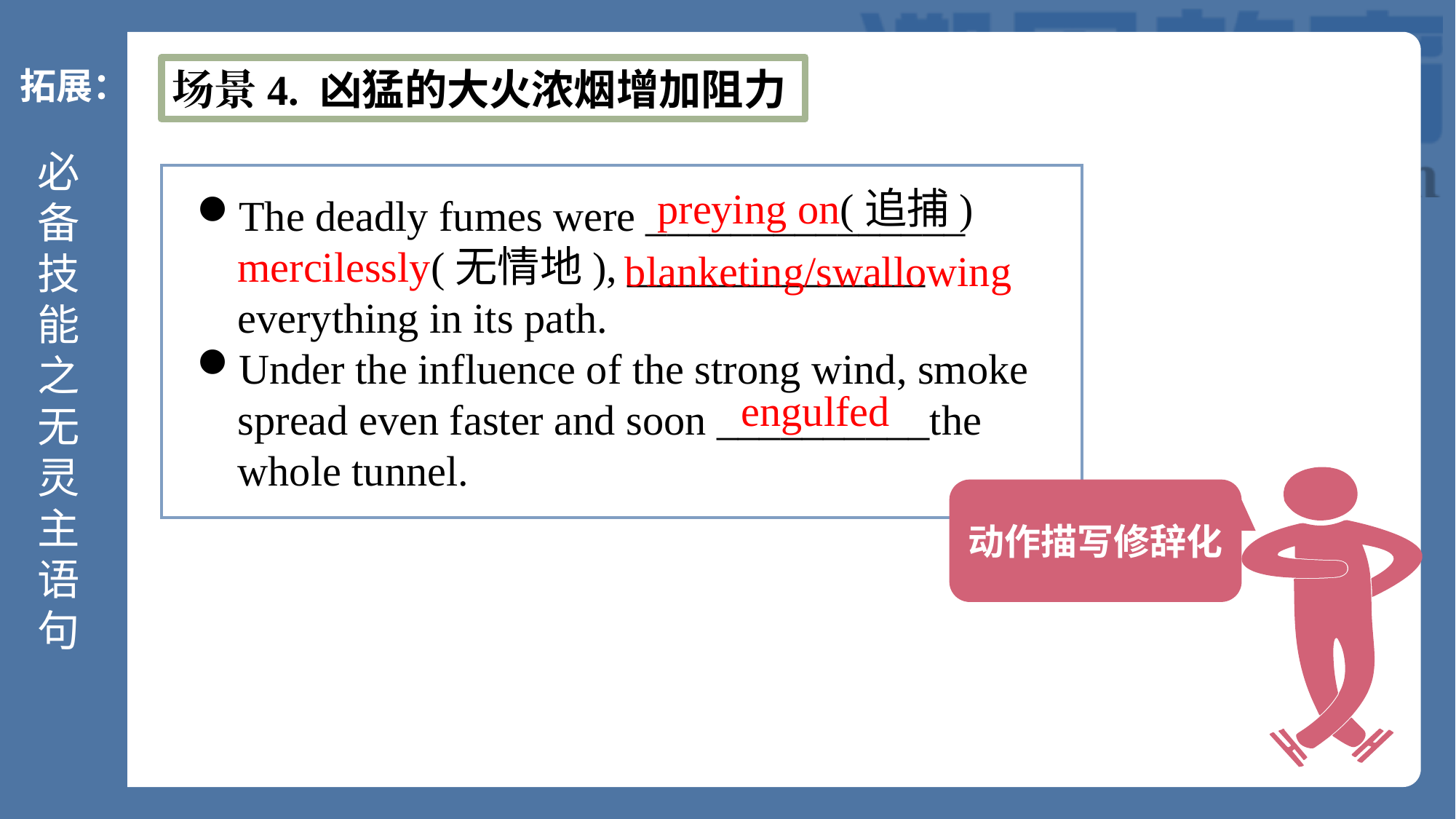

拓展：
场景4. 凶猛的大火浓烟增加阻力
必备技能之
无灵主语句

preying on(追捕)
The deadly fumes were _______________  mercilessly(无情地), ______________ everything in its path.
Under the influence of the strong wind, smoke spread even faster and soon __________the whole tunnel.

按照行文关系和行文方向
blanketing/swallowing
engulfed

动作描写修辞化